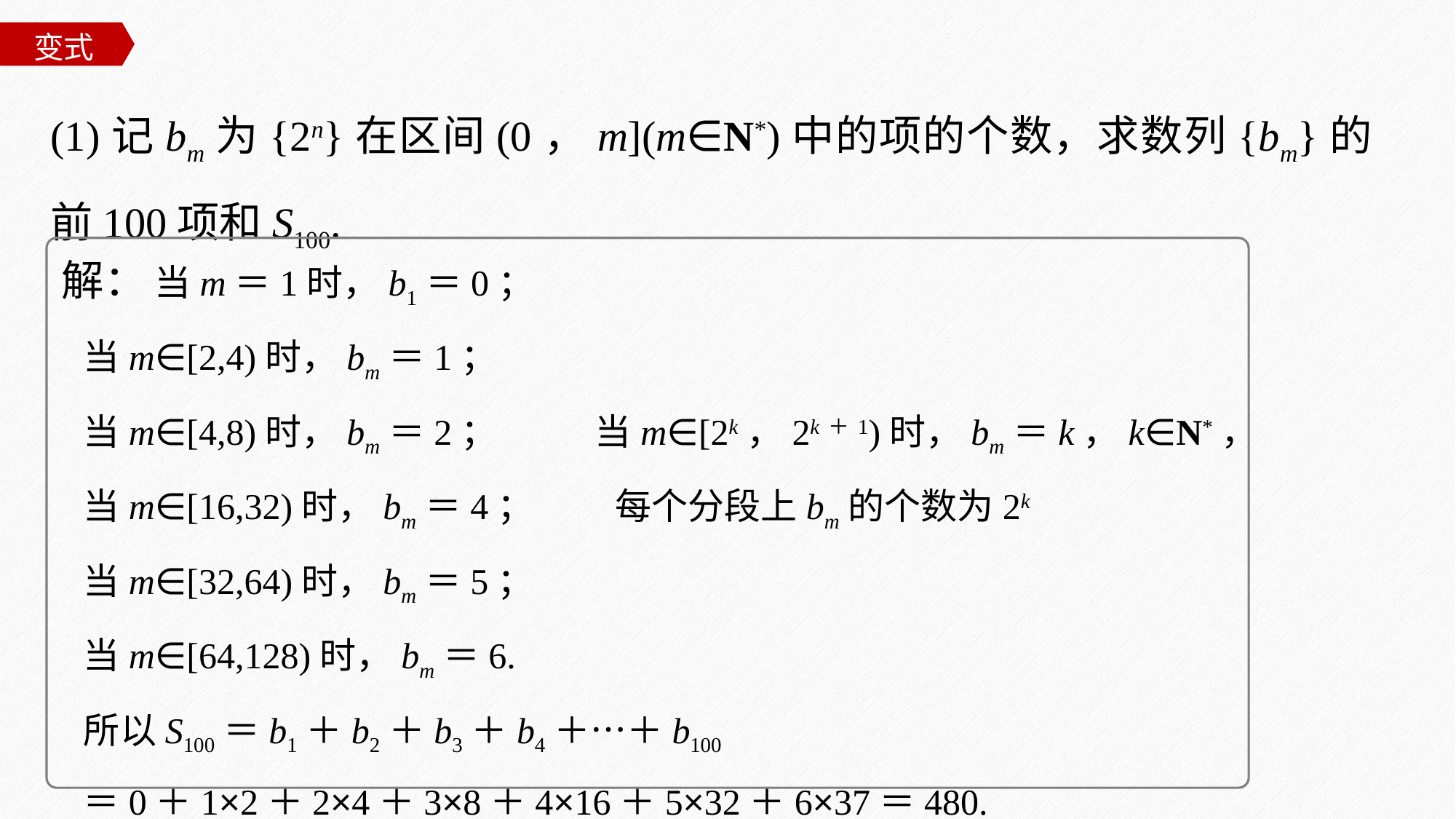

变式
(1)记bm为{2n}在区间(0，m](m∈N*)中的项的个数，求数列{bm}的前100项和S100.
 解： 当m＝1时，b1＝0；
    当m∈[2,4)时，bm＝1；
    当m∈[4,8)时，bm＝2；            当m∈[2k，2k＋1)时，bm＝k，k∈N*，
    当m∈[16,32)时，bm＝4；          每个分段上bm的个数为2k
    当m∈[32,64)时，bm＝5；
    当m∈[64,128)时，bm＝6.
    所以S100＝b1＋b2＋b3＋b4＋…＋b100
    ＝0＋1×2＋2×4＋3×8＋4×16＋5×32＋6×37＝480.